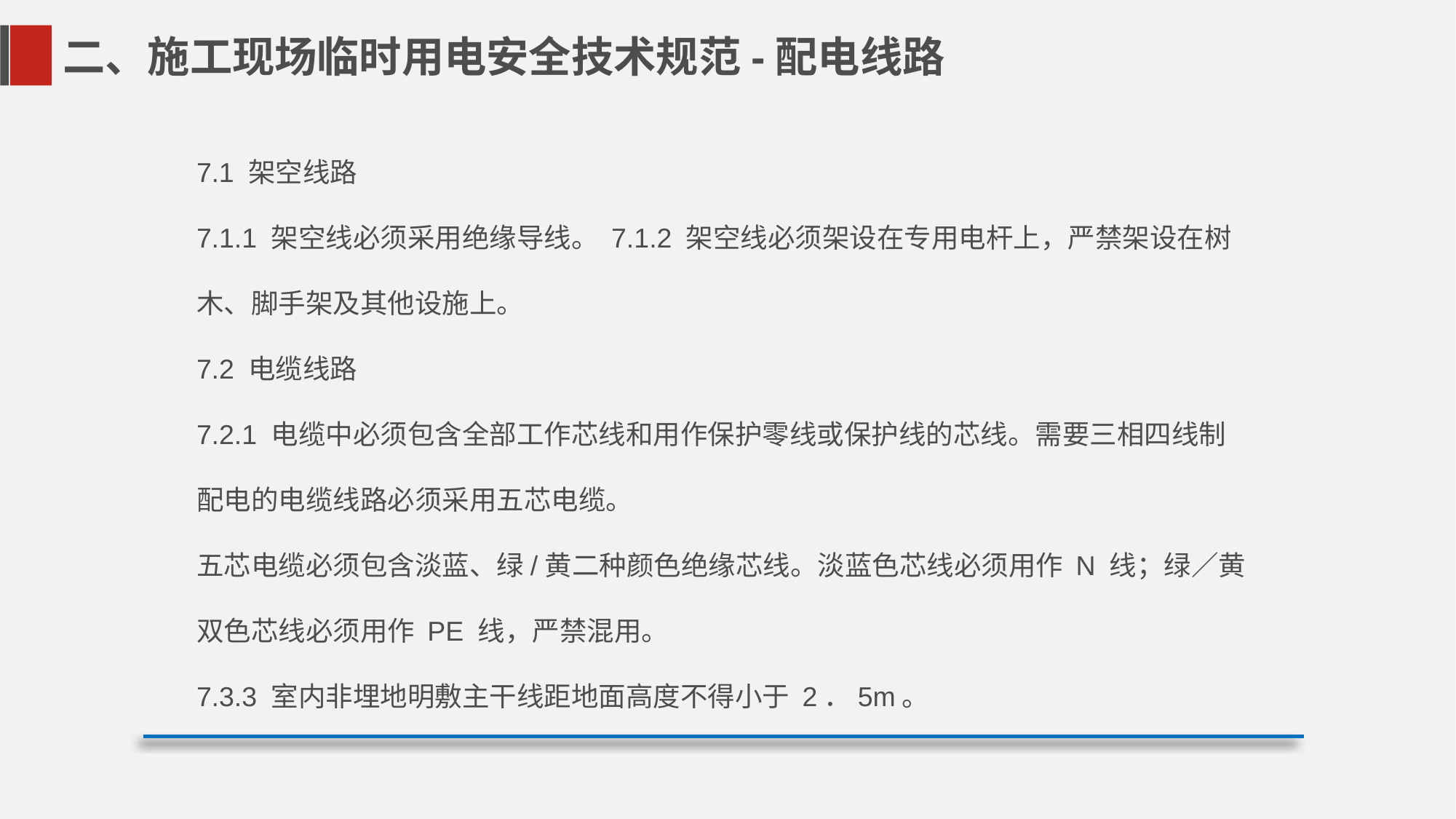

二、施工现场临时用电安全技术规范-配电线路

7.1 架空线路
7.1.1 架空线必须采用绝缘导线。 7.1.2 架空线必须架设在专用电杆上，严禁架设在树木、脚手架及其他设施上。
7.2 电缆线路
7.2.1 电缆中必须包含全部工作芯线和用作保护零线或保护线的芯线。需要三相四线制配电的电缆线路必须采用五芯电缆。
五芯电缆必须包含淡蓝、绿/黄二种颜色绝缘芯线。淡蓝色芯线必须用作 N 线；绿／黄双色芯线必须用作 PE 线，严禁混用。
7.3.3 室内非埋地明敷主干线距地面高度不得小于 2．5m。